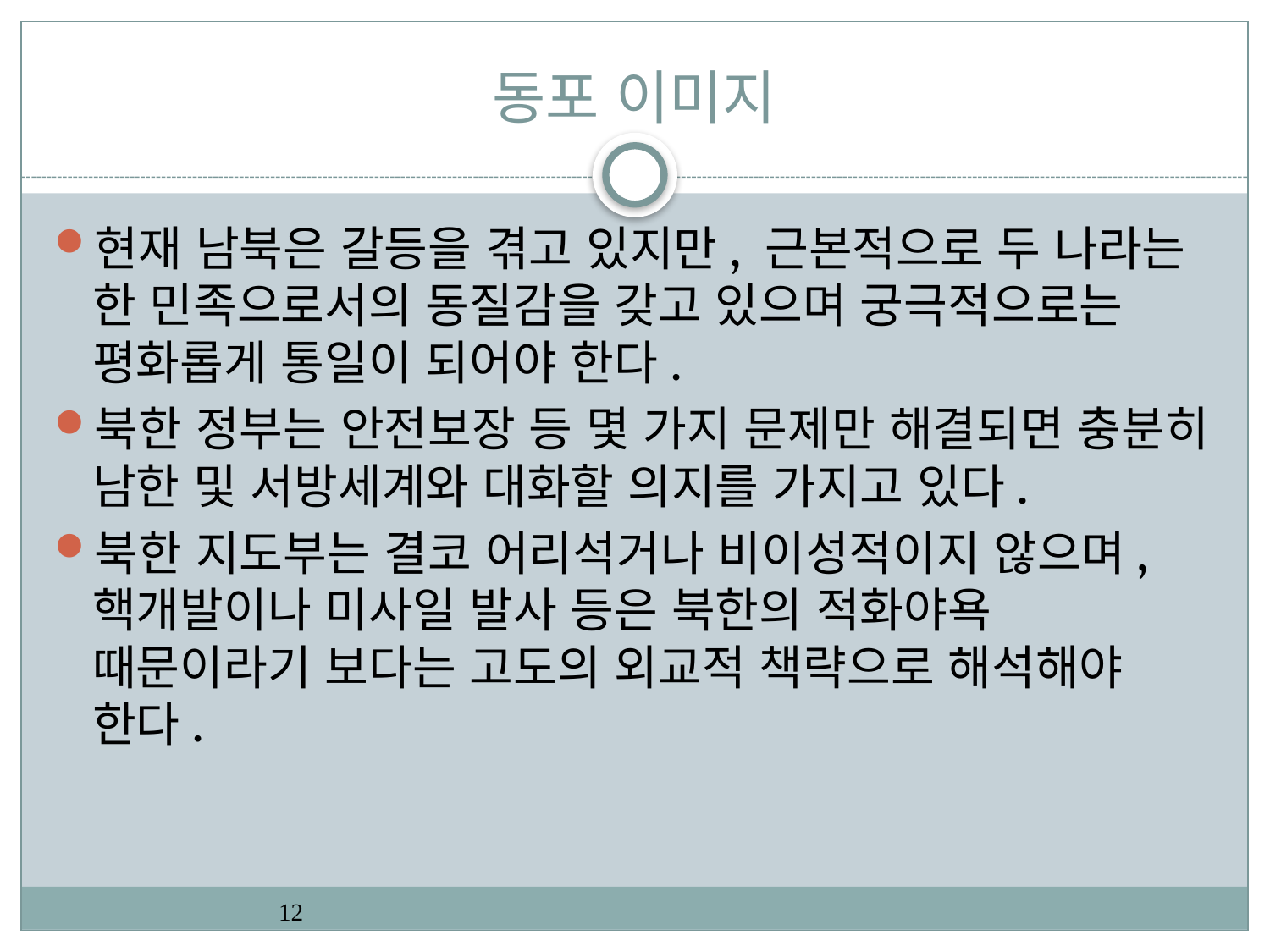

# 동포 이미지
현재 남북은 갈등을 겪고 있지만, 근본적으로 두 나라는 한 민족으로서의 동질감을 갖고 있으며 궁극적으로는 평화롭게 통일이 되어야 한다.
북한 정부는 안전보장 등 몇 가지 문제만 해결되면 충분히 남한 및 서방세계와 대화할 의지를 가지고 있다.
북한 지도부는 결코 어리석거나 비이성적이지 않으며, 핵개발이나 미사일 발사 등은 북한의 적화야욕 때문이라기 보다는 고도의 외교적 책략으로 해석해야 한다.

12